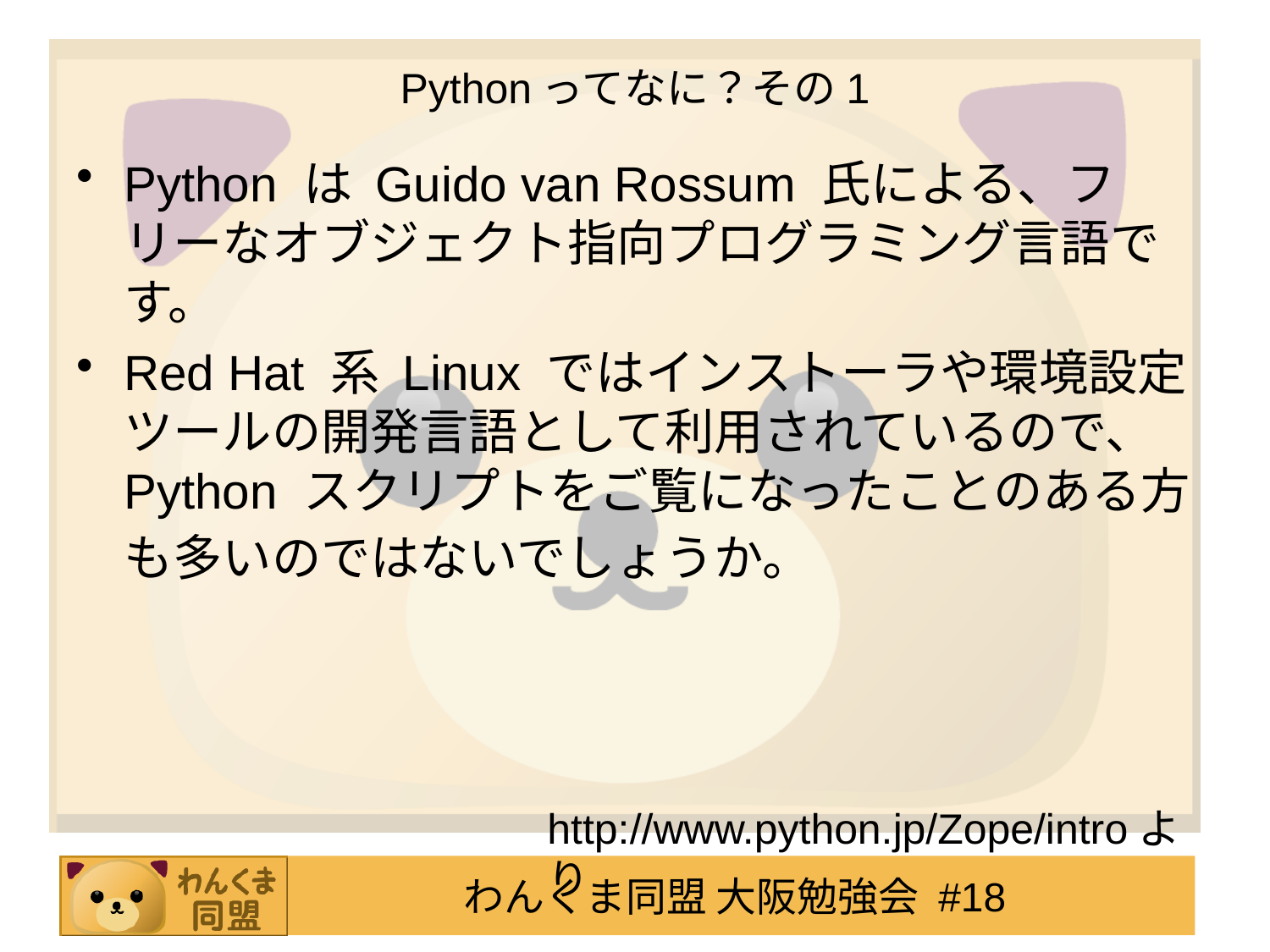

# Pythonってなに？その1
Python は Guido van Rossum 氏による、フリーなオブジェクト指向プログラミング言語です。
Red Hat 系 Linux ではインストーラや環境設定ツールの開発言語として利用されているので、Python スクリプトをご覧になったことのある方も多いのではないでしょうか。
http://www.python.jp/Zope/introより